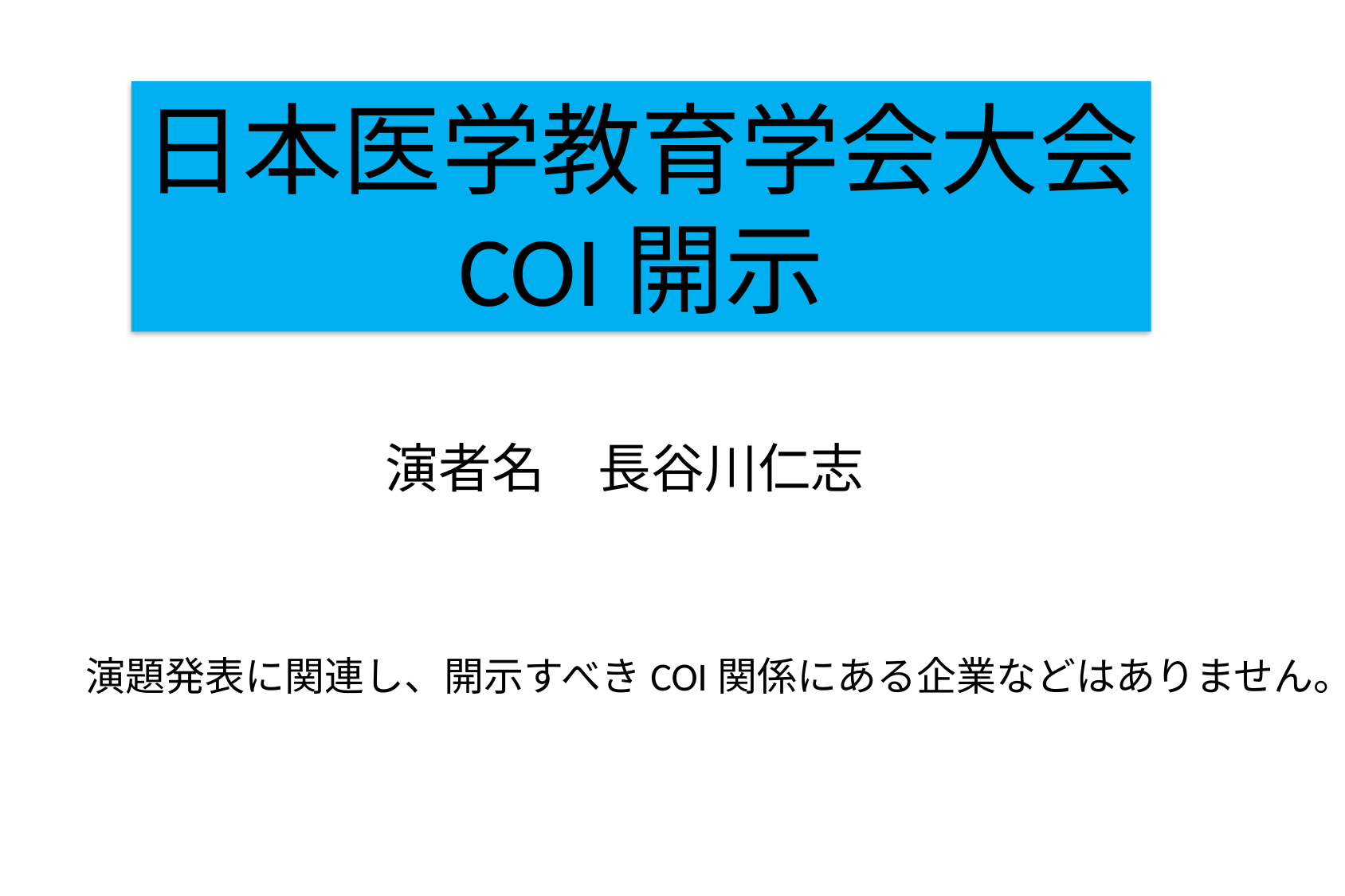

日本医学教育学会大会
COI開示
演者名　長谷川仁志
演題発表に関連し、開示すべきCOI関係にある企業などはありません。